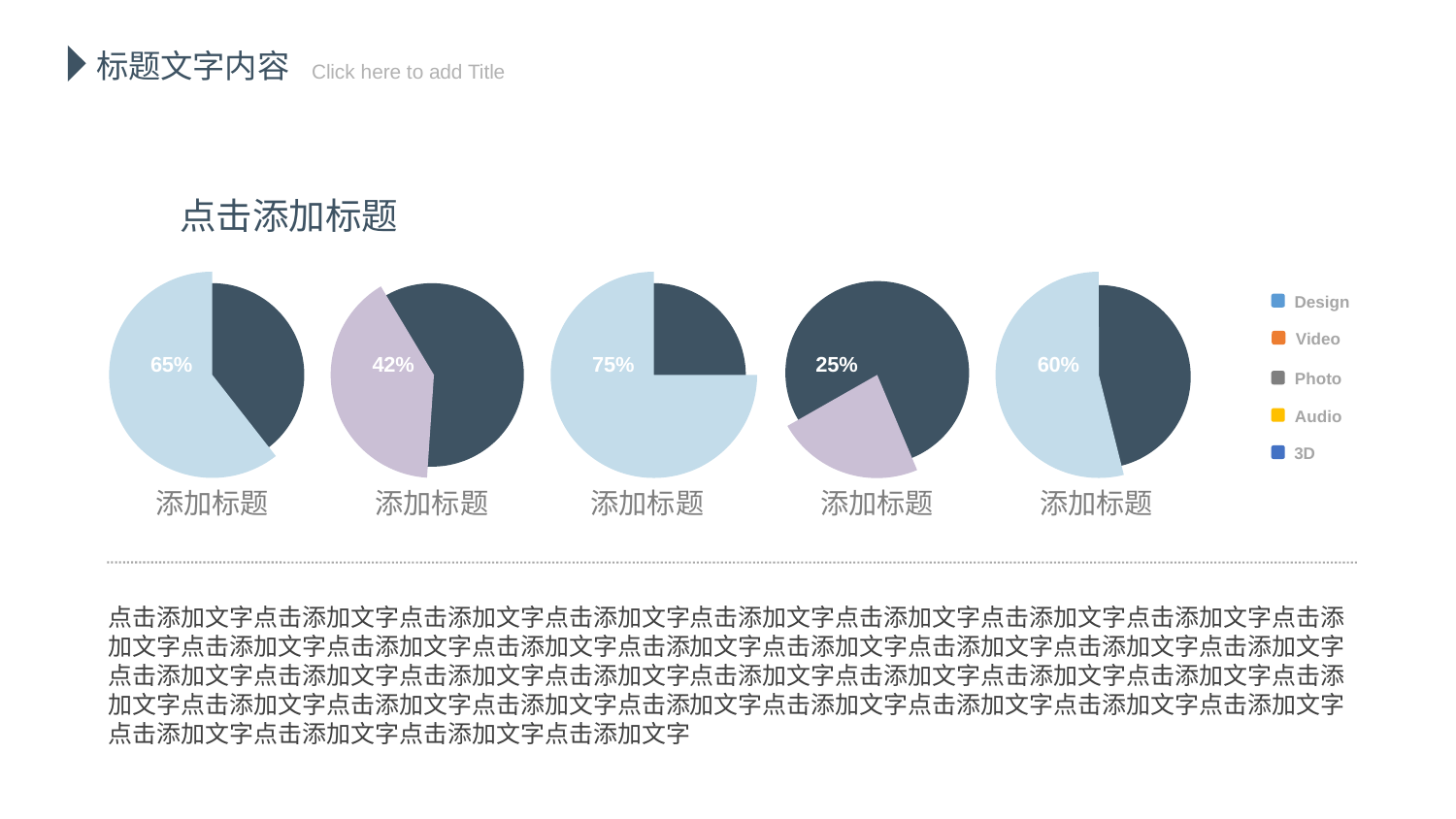

延迟符
标题文字内容
  Click here to add Title

点击添加标题

65%

42%

75%

25%

60%

Design

Video

Photo

Audio

3D

添加标题
添加标题
添加标题
添加标题
添加标题
点击添加文字点击添加文字点击添加文字点击添加文字点击添加文字点击添加文字点击添加文字点击添加文字点击添加文字点击添加文字点击添加文字点击添加文字点击添加文字点击添加文字点击添加文字点击添加文字点击添加文字点击添加文字点击添加文字点击添加文字点击添加文字点击添加文字点击添加文字点击添加文字点击添加文字点击添加文字点击添加文字点击添加文字点击添加文字点击添加文字点击添加文字点击添加文字点击添加文字点击添加文字点击添加文字点击添加文字点击添加文字点击添加文字